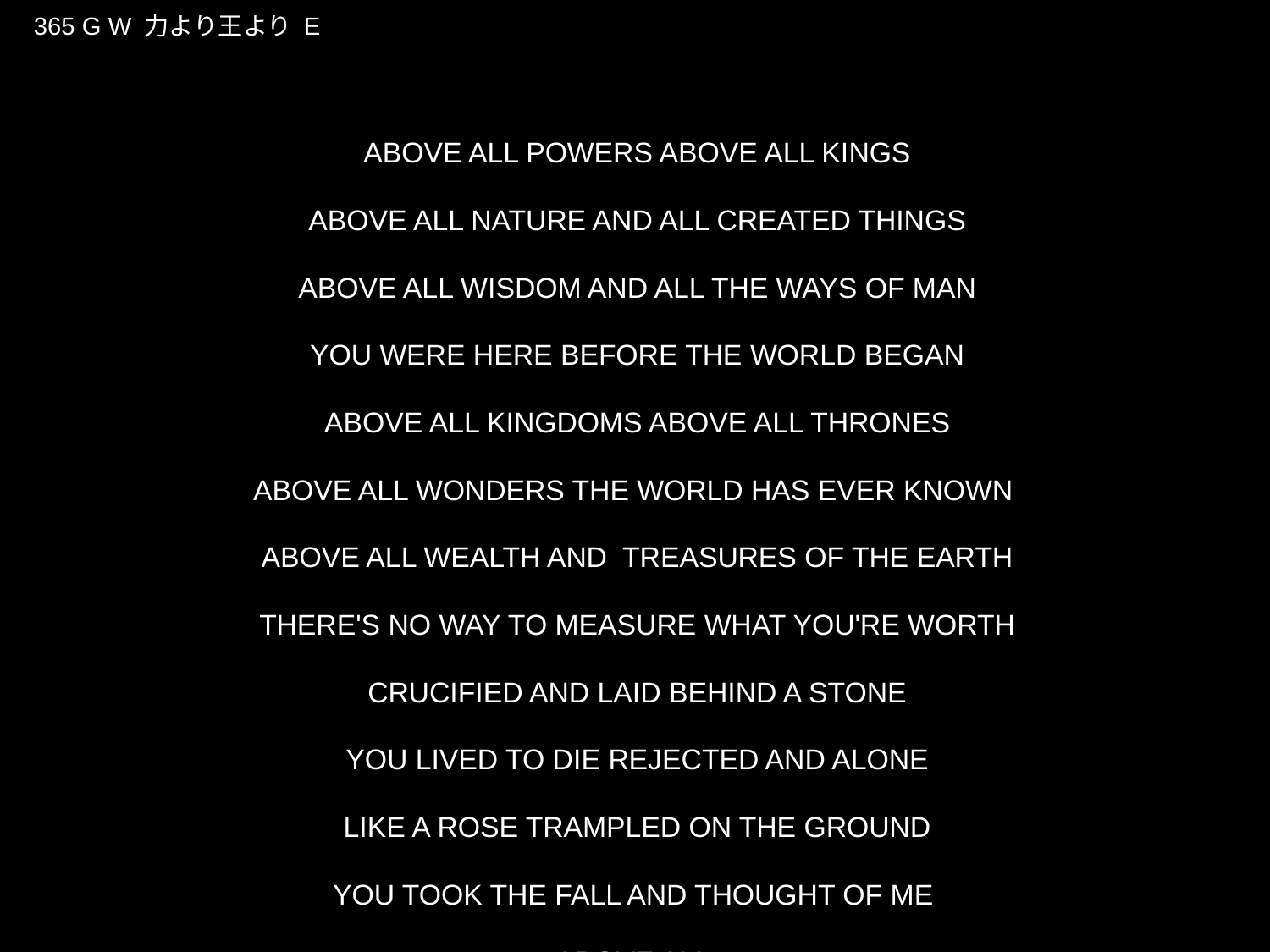

ちからよりおうより
★W
365 G W 力より王より E
★４
ABOVE ALL POWERS ABOVE ALL KINGS
ABOVE ALL NATURE AND ALL CREATED THINGS
ABOVE ALL WISDOM AND ALL THE WAYS OF MAN
YOU WERE HERE BEFORE THE WORLD BEGAN
ABOVE ALL KINGDOMS ABOVE ALL THRONES
ABOVE ALL WONDERS THE WORLD HAS EVER KNOWN
ABOVE ALL WEALTH AND  TREASURES OF THE EARTH
THERE'S NO WAY TO MEASURE WHAT YOU'RE WORTH
CRUCIFIED AND LAID BEHIND A STONE
YOU LIVED TO DIE REJECTED AND ALONE
LIKE A ROSE TRAMPLED ON THE GROUND
YOU TOOK THE FALL AND THOUGHT OF ME
ABOVE ALL